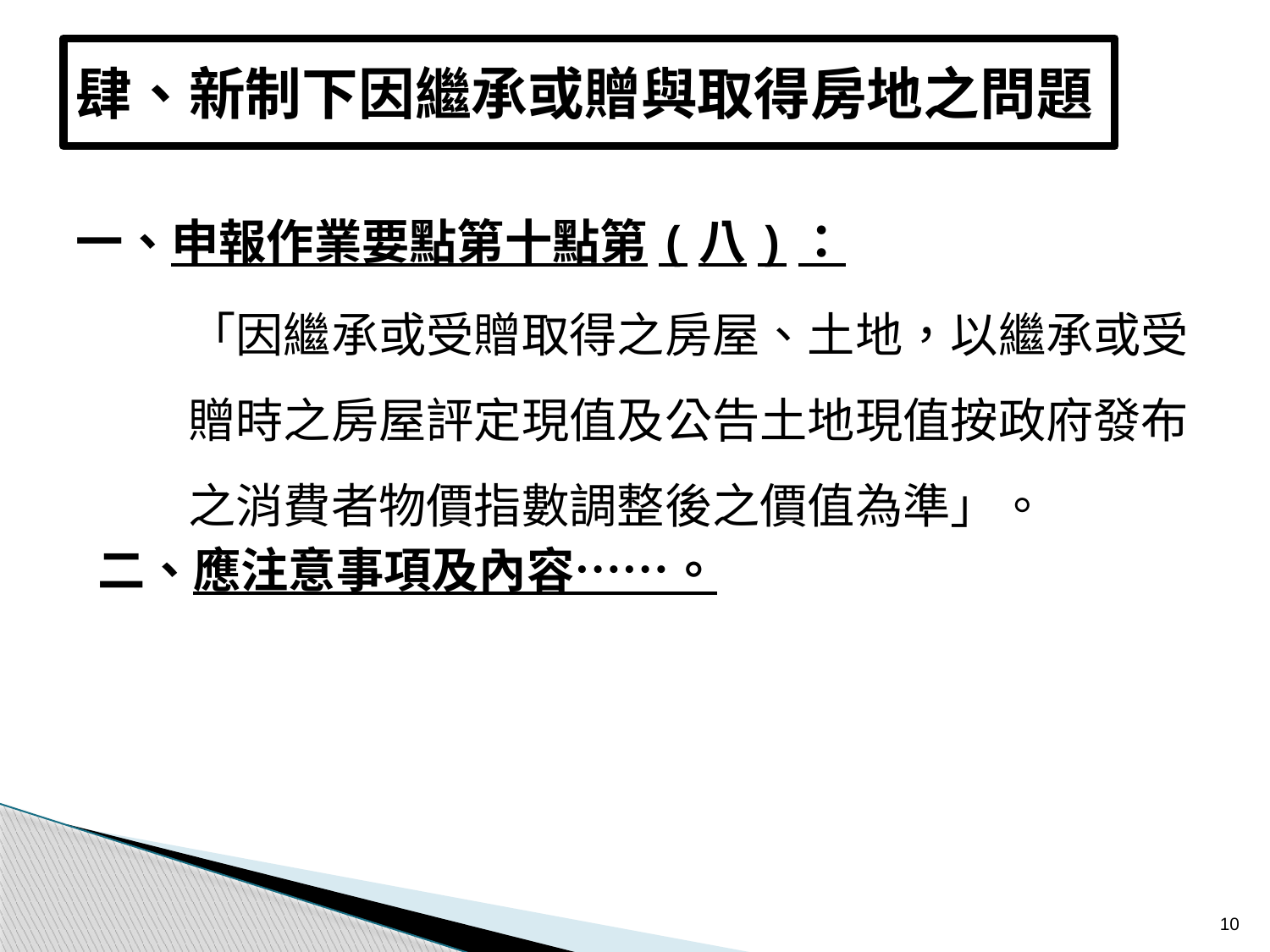

# 肆、新制下因繼承或贈與取得房地之問題
一、申報作業要點第十點第(八)：
「因繼承或受贈取得之房屋、土地，以繼承或受贈時之房屋評定現值及公告土地現值按政府發布之消費者物價指數調整後之價值為準」。
 二、應注意事項及內容……。
10